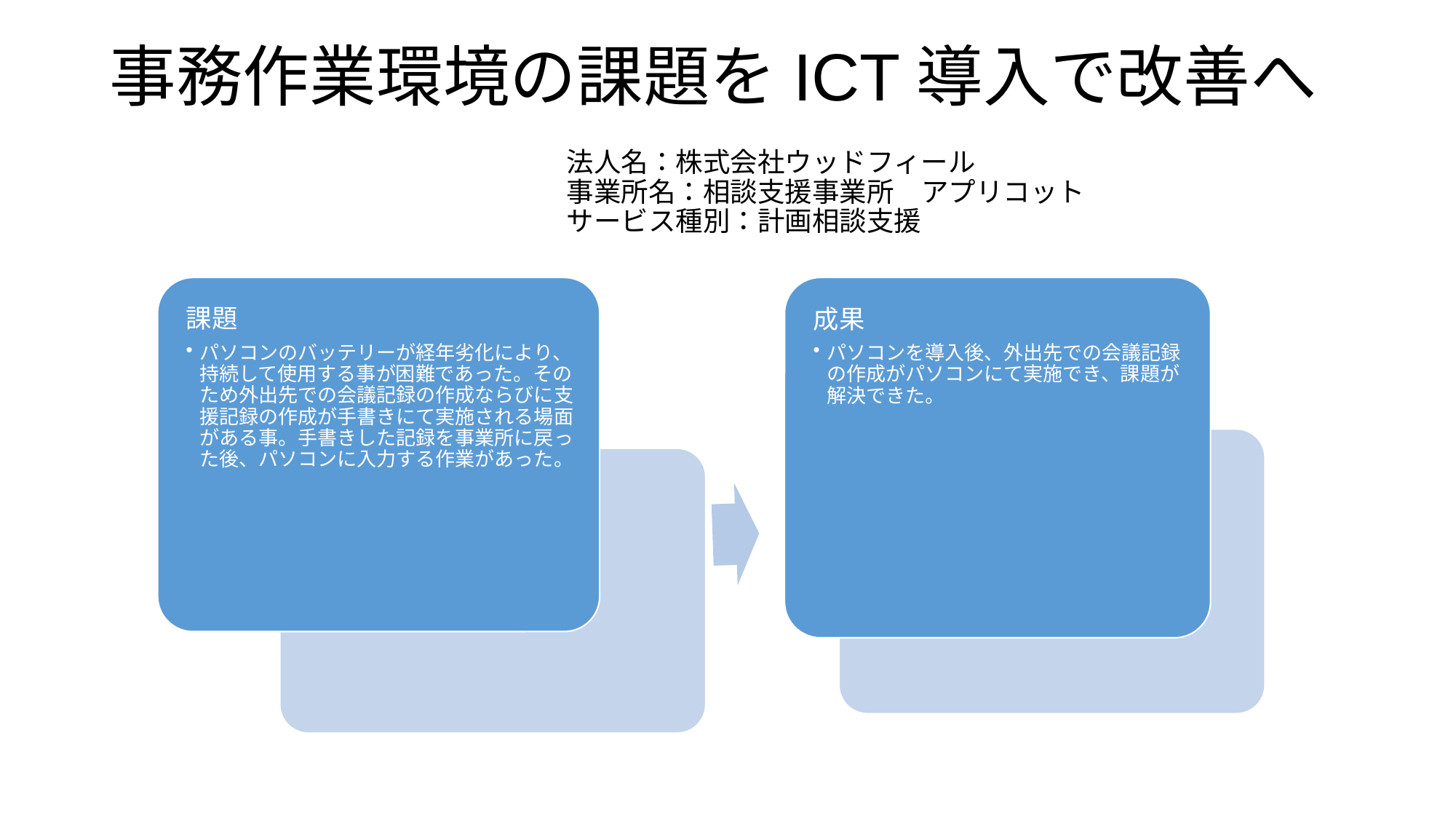

# 事務作業環境の課題をICT導入で改善へ
法人名：株式会社ウッドフィール
事業所名：相談支援事業所　アプリコット
サービス種別：計画相談支援
課題
パソコンのバッテリーが経年劣化により、持続して使用する事が困難であった。そのため外出先での会議記録の作成ならびに支援記録の作成が手書きにて実施される場面がある事。手書きした記録を事業所に戻った後、パソコンに入力する作業があった。

成果
パソコンを導入後、外出先での会議記録の作成がパソコンにて実施でき、課題が解決できた。